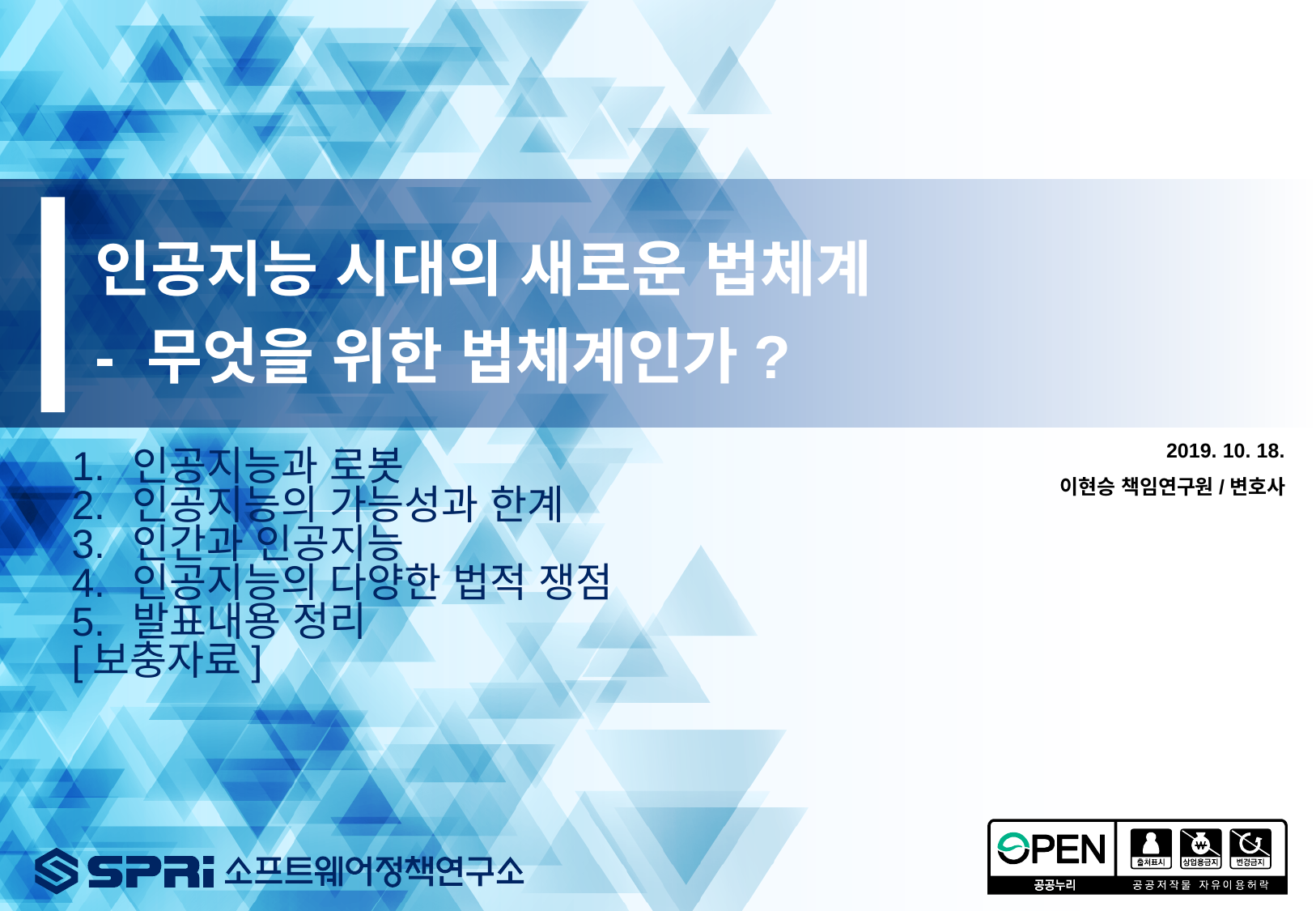

# 인공지능 시대의 새로운 법체계 - 무엇을 위한 법체계인가?

2019. 10. 18.
이현승 책임연구원/변호사
인공지능과 로봇
인공지능의 가능성과 한계
인간과 인공지능
인공지능의 다양한 법적 쟁점
발표내용 정리
[보충자료]